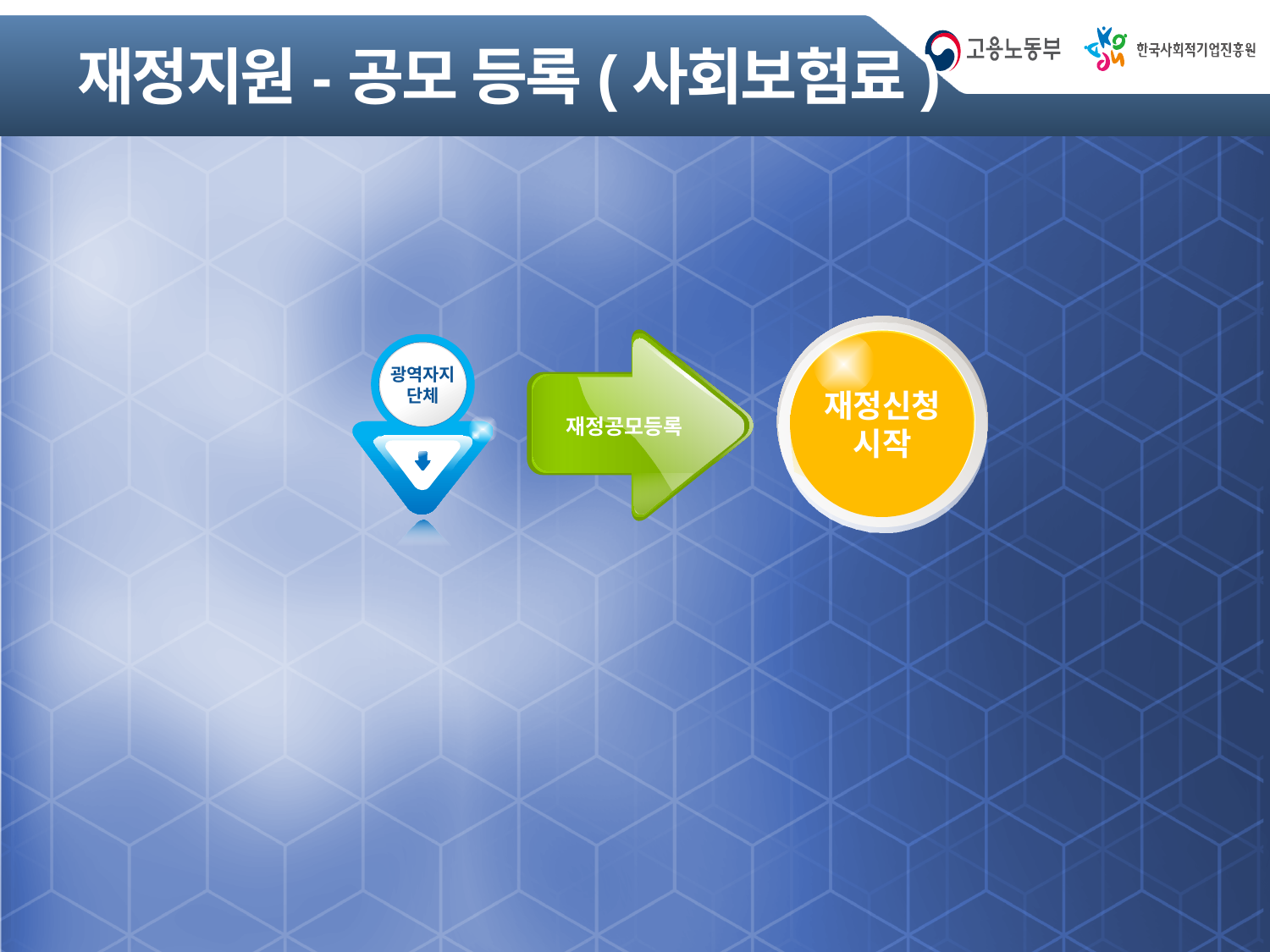

# 재정지원-공모 등록(사회보험료)

재정신청 시작

재정공모등록

광역자지
단체